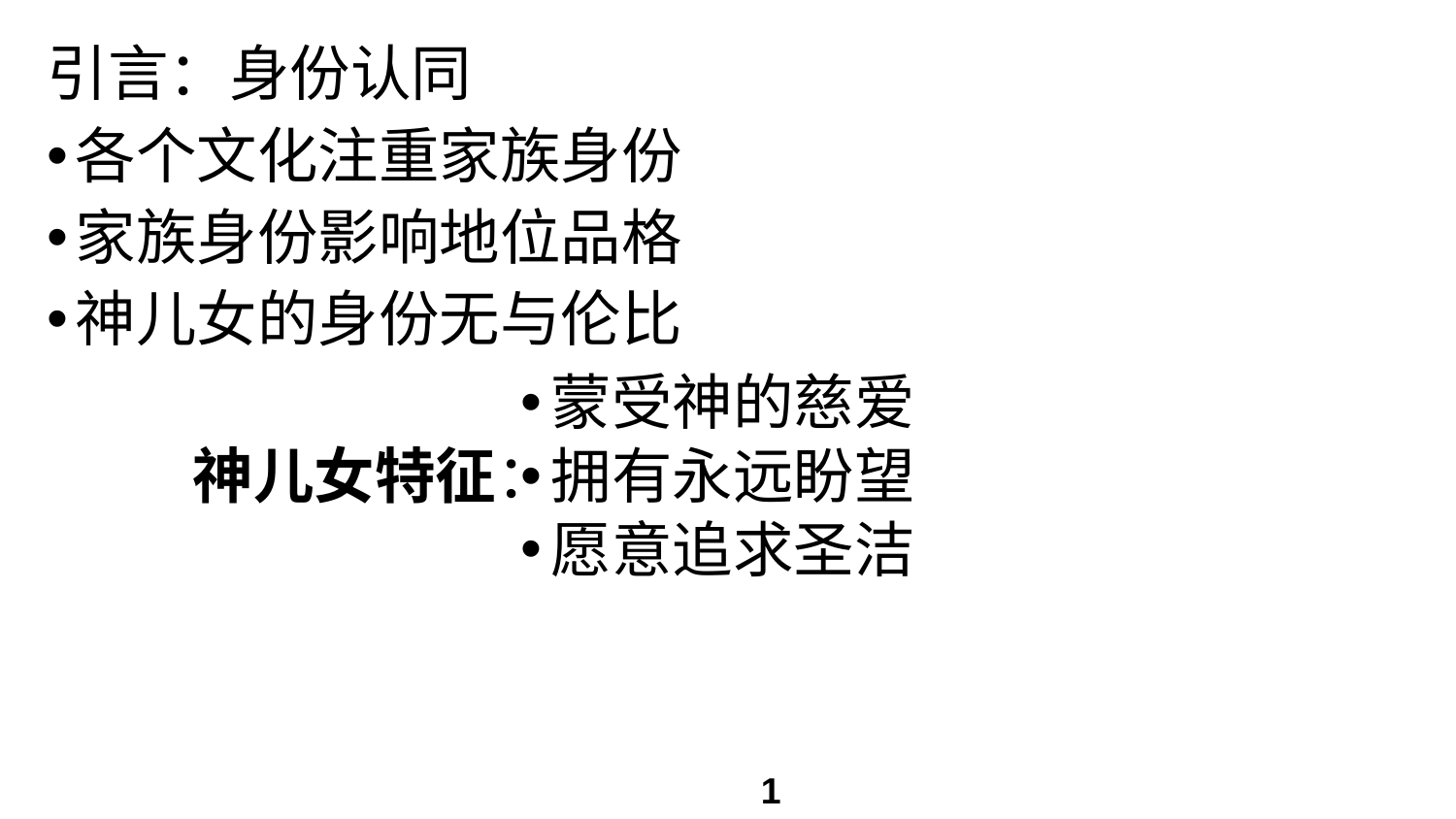

# 引言：身份认同
各个文化注重家族身份
家族身份影响地位品格
神儿女的身份无与伦比

	神儿女特征：
蒙受神的慈爱
拥有永远盼望
愿意追求圣洁
1